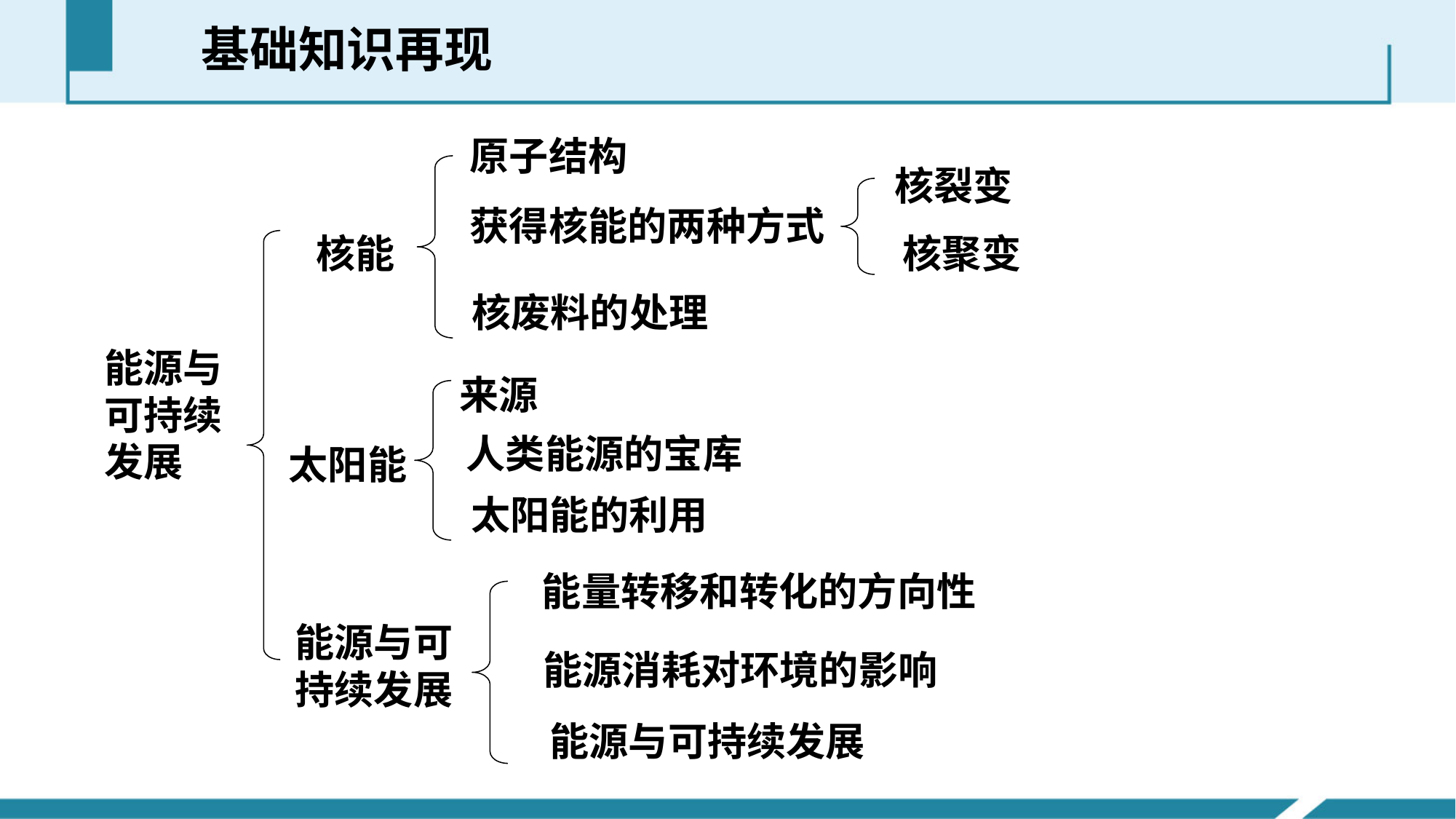

基础知识再现
原子结构
核裂变

获得核能的两种方式
核聚变
核能

核废料的处理
能源与可持续发展
来源

人类能源的宝库
太阳能
太阳能的利用
能量转移和转化的方向性

能源与可持续发展
能源消耗对环境的影响
能源与可持续发展